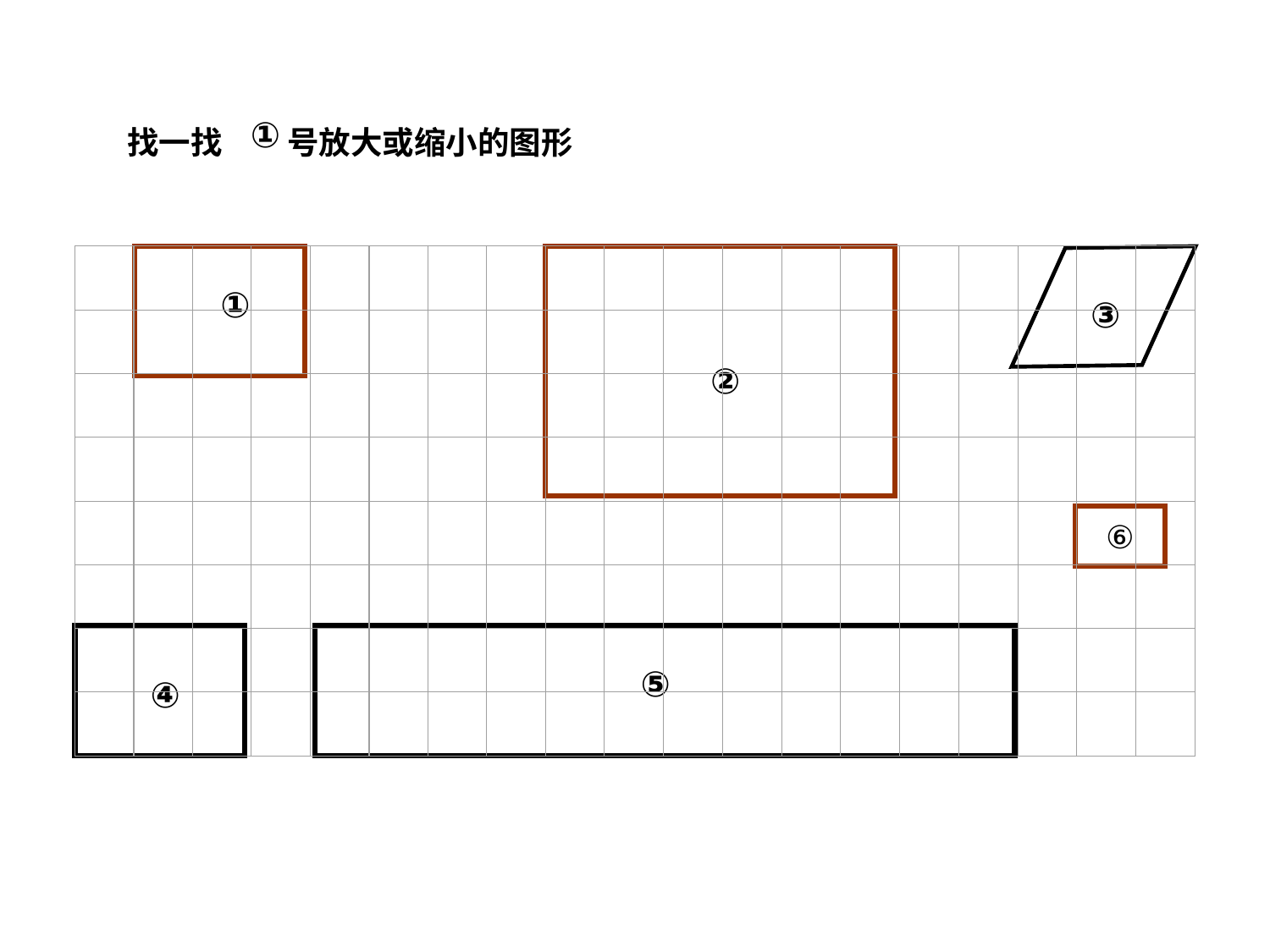

①
找一找         号放大或缩小的图形

②

①
③
②
⑥
⑥

⑤
④